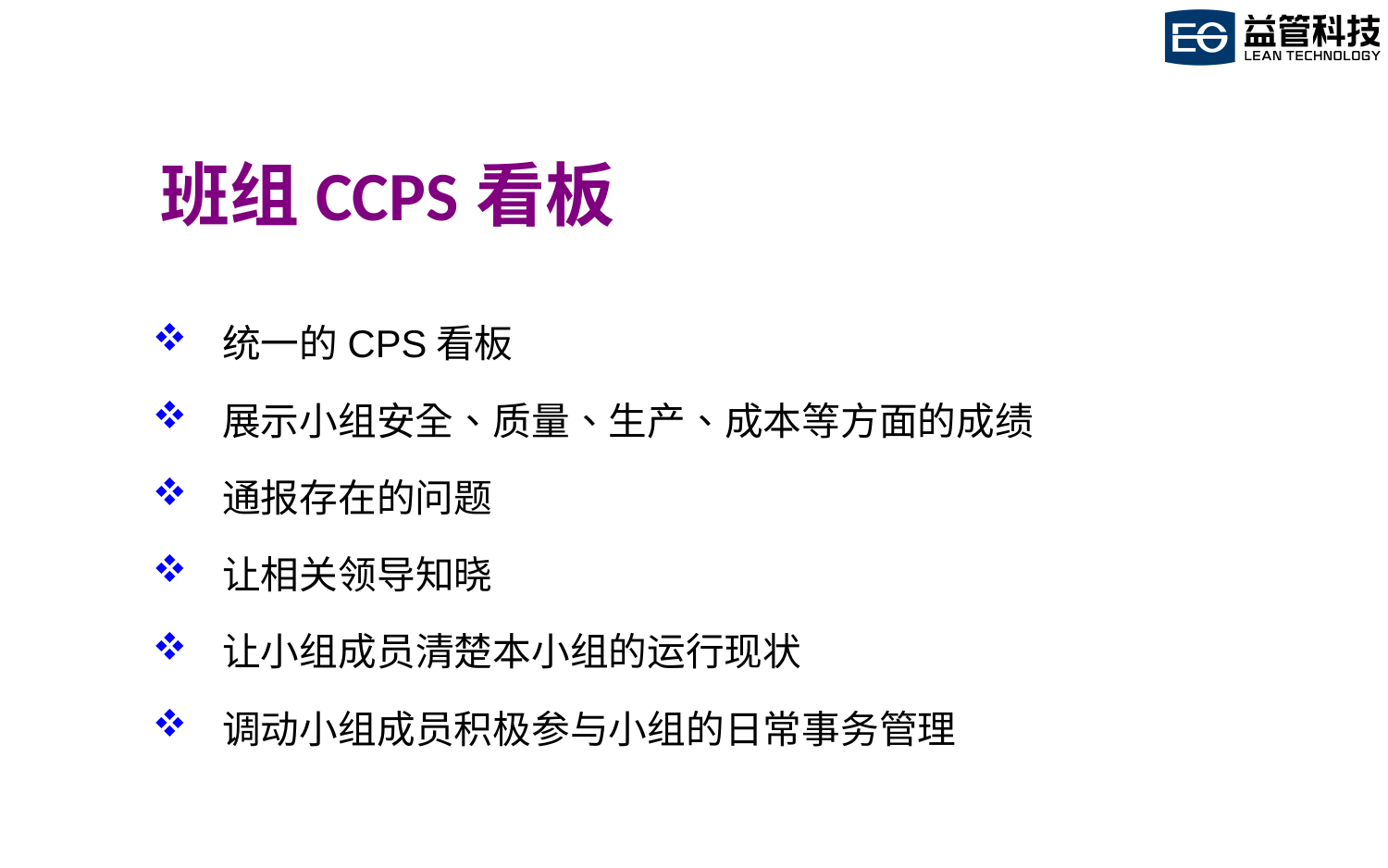

# 班组CCPS看板
 统一的CPS看板
 展示小组安全、质量、生产、成本等方面的成绩
 通报存在的问题
 让相关领导知晓
 让小组成员清楚本小组的运行现状
 调动小组成员积极参与小组的日常事务管理